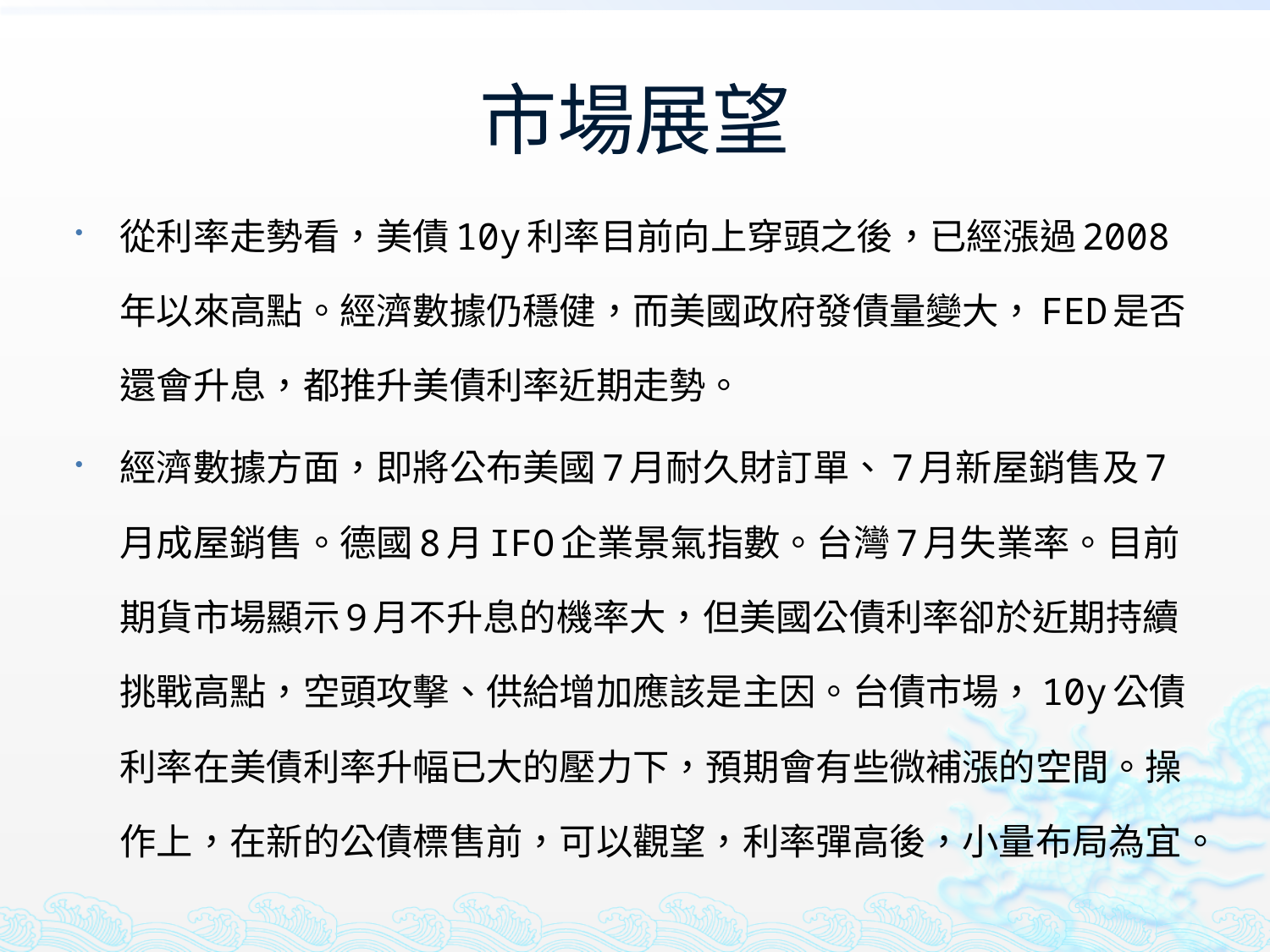

# 市場展望
從利率走勢看，美債10y利率目前向上穿頭之後，已經漲過2008年以來高點。經濟數據仍穩健，而美國政府發債量變大，FED是否還會升息，都推升美債利率近期走勢。
經濟數據方面，即將公布美國7月耐久財訂單、7月新屋銷售及7月成屋銷售。德國8月IFO企業景氣指數。台灣7月失業率。目前期貨市場顯示9月不升息的機率大，但美國公債利率卻於近期持續挑戰高點，空頭攻擊、供給增加應該是主因。台債市場，10y公債利率在美債利率升幅已大的壓力下，預期會有些微補漲的空間。操作上，在新的公債標售前，可以觀望，利率彈高後，小量布局為宜。